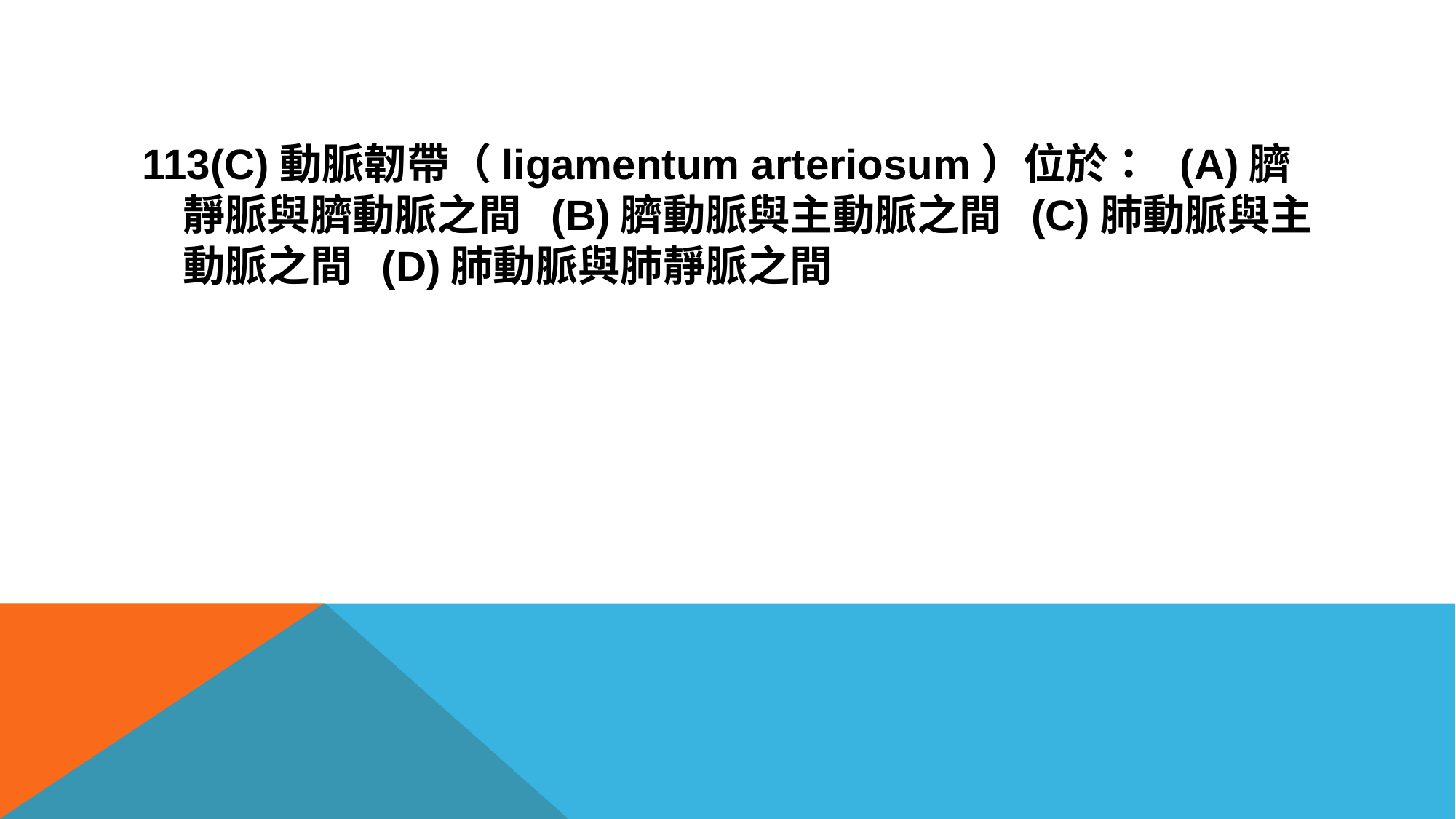

#
113(C)動脈韌帶（ligamentum arteriosum）位於：  (A)臍靜脈與臍動脈之間  (B)臍動脈與主動脈之間  (C)肺動脈與主動脈之間  (D)肺動脈與肺靜脈之間